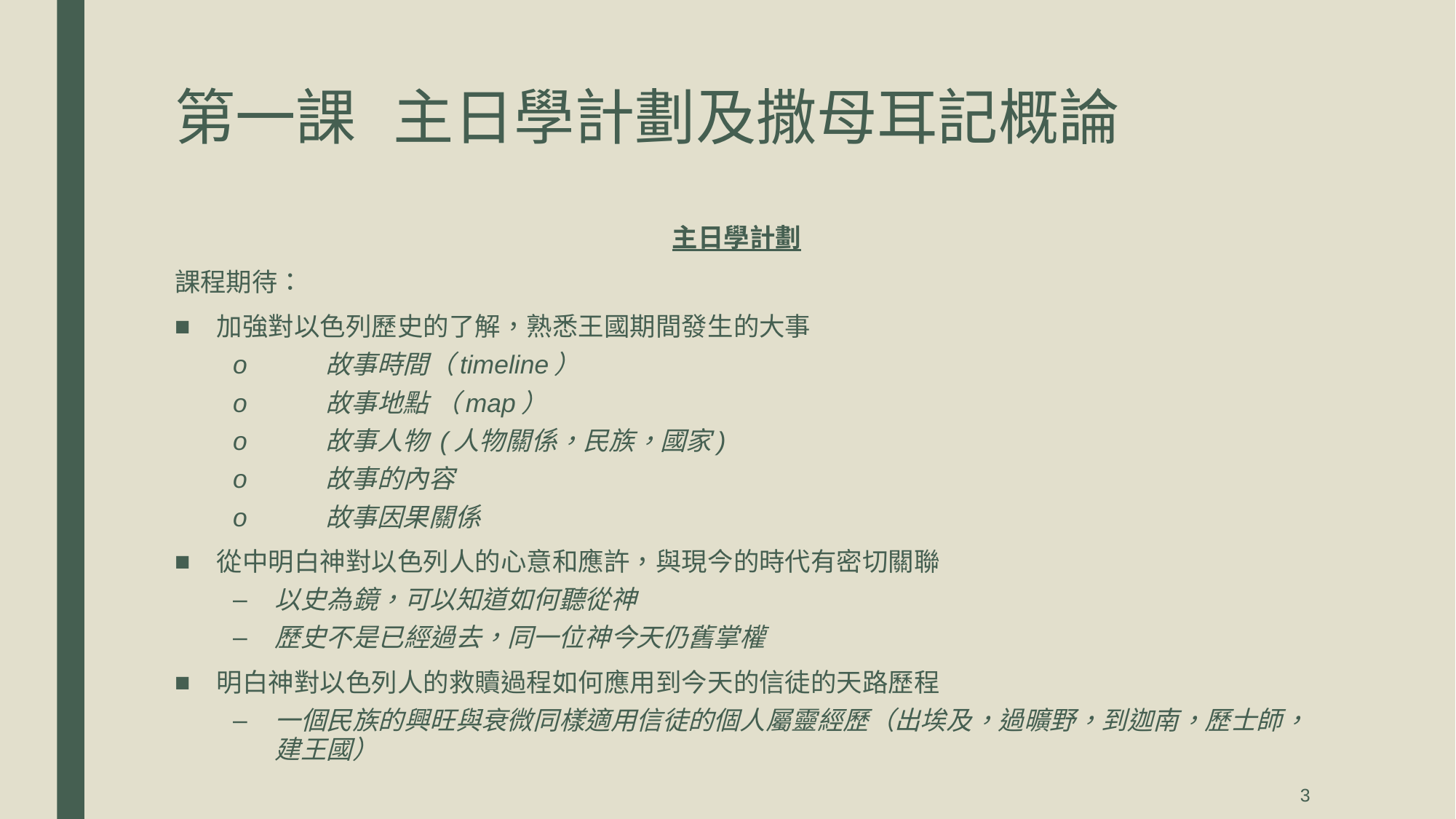

# 第一課	主日學計劃及撒母耳記概論
主日學計劃
課程期待：
加強對以色列歷史的了解，熟悉王國期間發生的大事
o	故事時間（timeline）
o	故事地點 （map）
o	故事人物 (人物關係，民族，國家)
o	故事的內容
o	故事因果關係
從中明白神對以色列人的心意和應許，與現今的時代有密切關聯
以史為鏡，可以知道如何聽從神
歷史不是已經過去，同一位神今天仍舊掌權
明白神對以色列人的救贖過程如何應用到今天的信徒的天路歷程
一個民族的興旺與衰微同樣適用信徒的個人屬靈經歷（出埃及，過曠野，到迦南，歷士師，建王國）

3